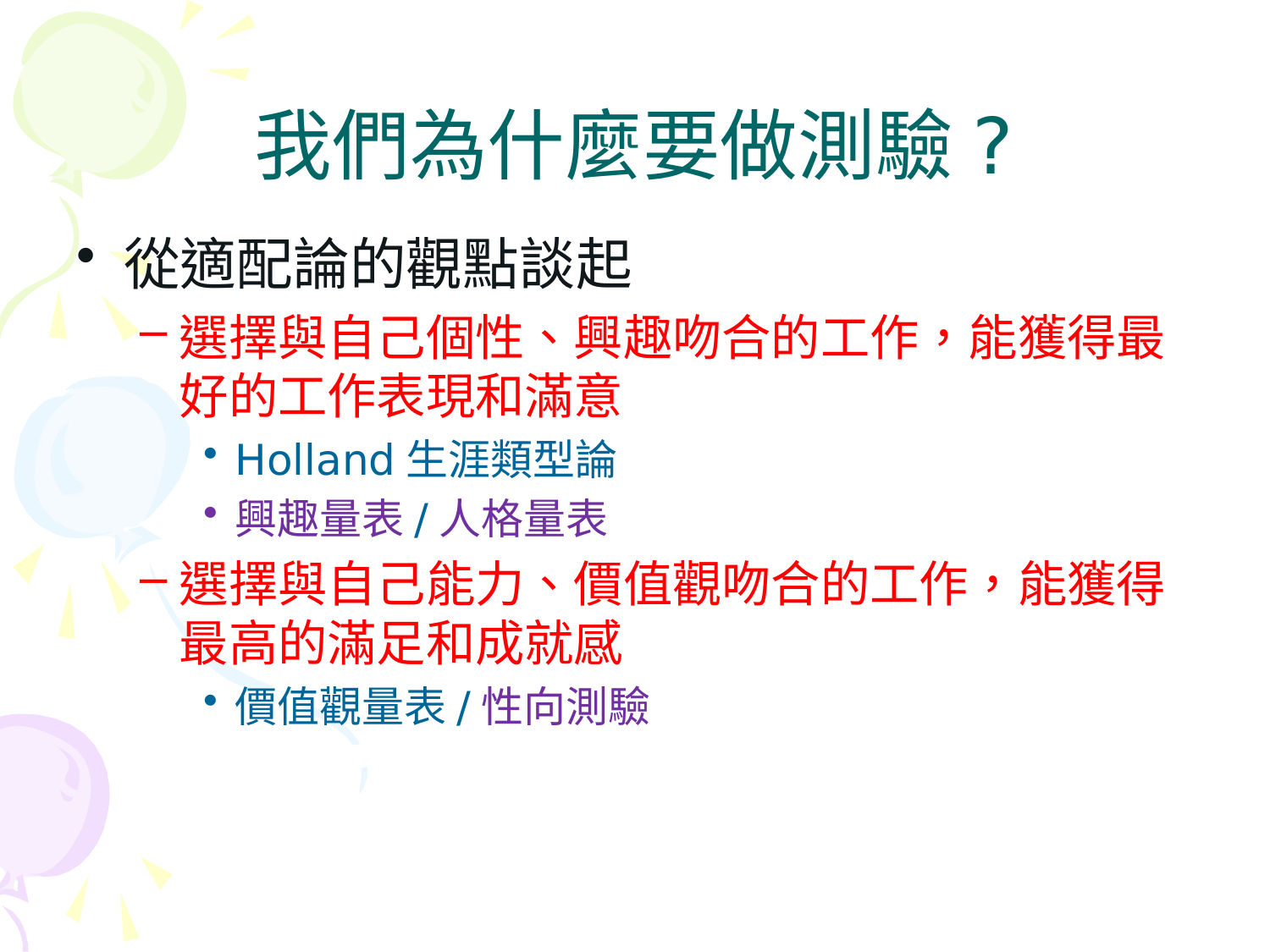

# 我們為什麼要做測驗?
從適配論的觀點談起
選擇與自己個性、興趣吻合的工作，能獲得最好的工作表現和滿意
Holland生涯類型論
興趣量表/人格量表
選擇與自己能力、價值觀吻合的工作，能獲得最高的滿足和成就感
價值觀量表/性向測驗